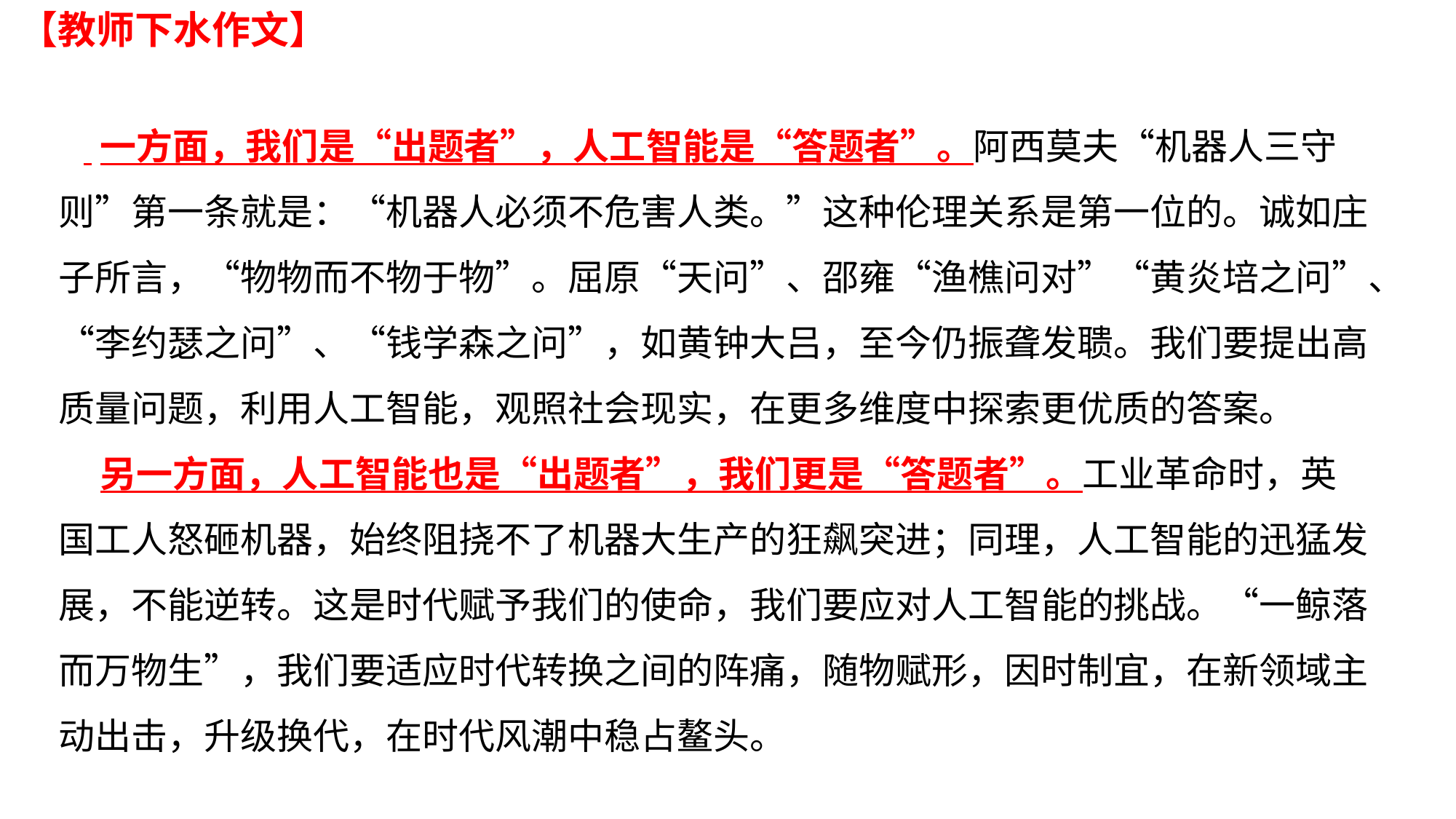

【教师下水作文】
    一方面，我们是“出题者”，人工智能是“答题者”。阿西莫夫“机器人三守则”第一条就是：“机器人必须不危害人类。”这种伦理关系是第一位的。诚如庄子所言，“物物而不物于物”。屈原“天问”、邵雍“渔樵问对”“黄炎培之问”、“李约瑟之问”、“钱学森之问”，如黄钟大吕，至今仍振聋发聩。我们要提出高质量问题，利用人工智能，观照社会现实，在更多维度中探索更优质的答案。
    另一方面，人工智能也是“出题者”，我们更是“答题者”。工业革命时，英国工人怒砸机器，始终阻挠不了机器大生产的狂飙突进；同理，人工智能的迅猛发展，不能逆转。这是时代赋予我们的使命，我们要应对人工智能的挑战。“一鲸落而万物生”，我们要适应时代转换之间的阵痛，随物赋形，因时制宜，在新领域主动出击，升级换代，在时代风潮中稳占鳌头。